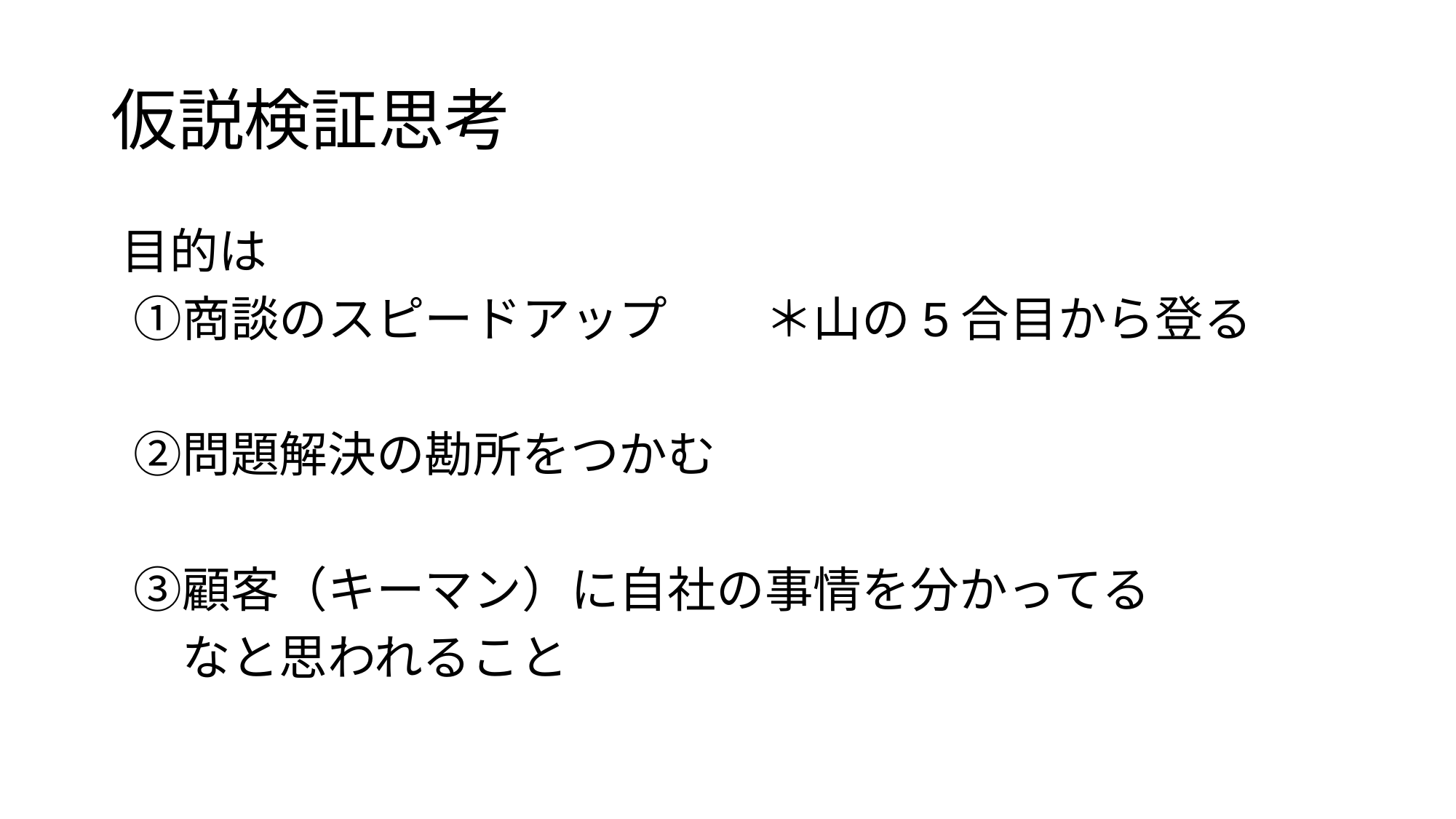

# 仮説検証思考
　　目的は
　　①商談のスピードアップ　　＊山の5合目から登る

　　②問題解決の勘所をつかむ

　　③顧客（キーマン）に自社の事情を分かってる
　　　なと思われること